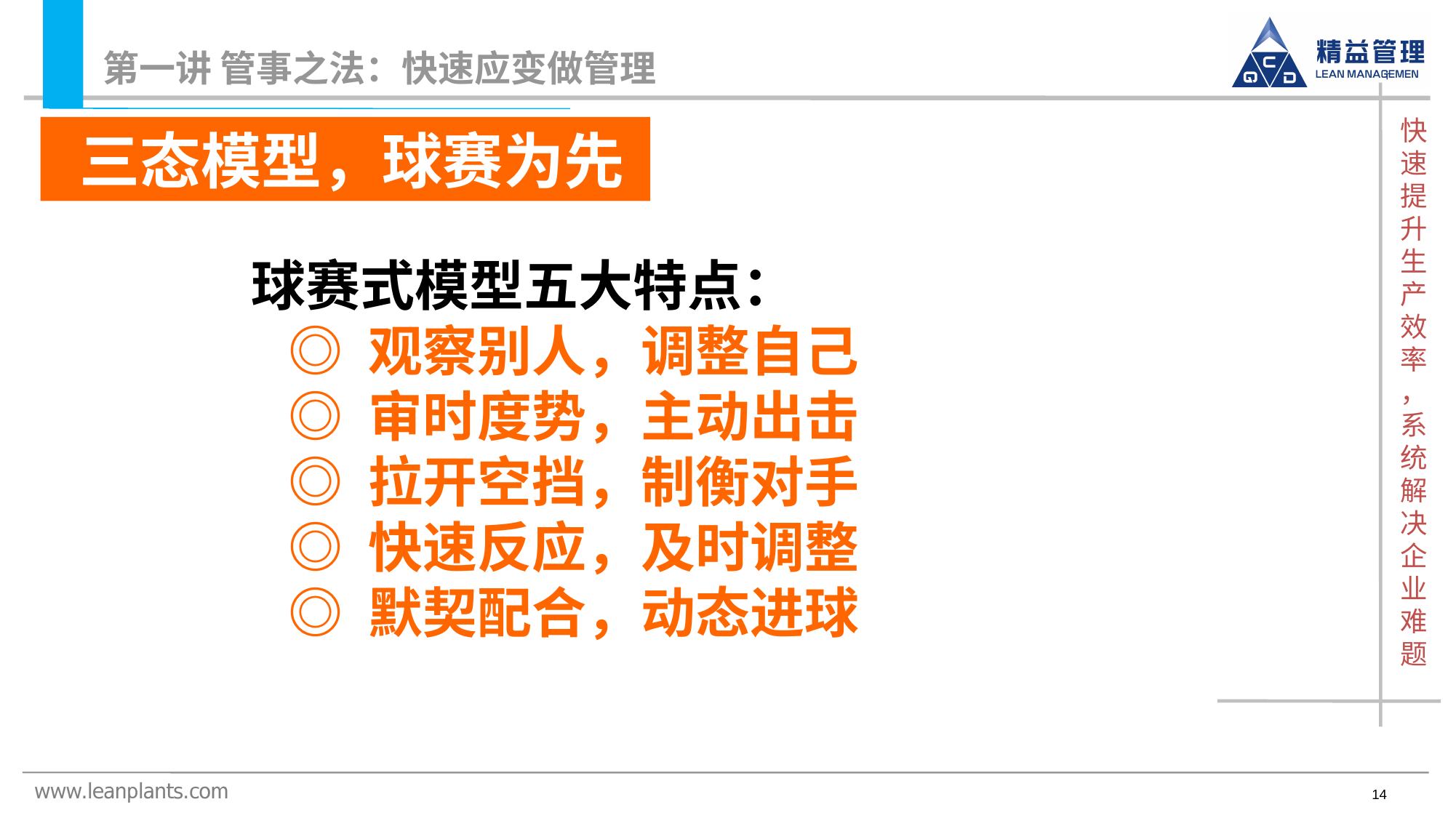

第一讲 管事之法：快速应变做管理

 三态模型，球赛为先
球赛式模型五大特点：
   ◎ 观察别人，调整自己
   ◎ 审时度势，主动出击
   ◎ 拉开空挡，制衡对手
   ◎ 快速反应，及时调整
   ◎ 默契配合，动态进球